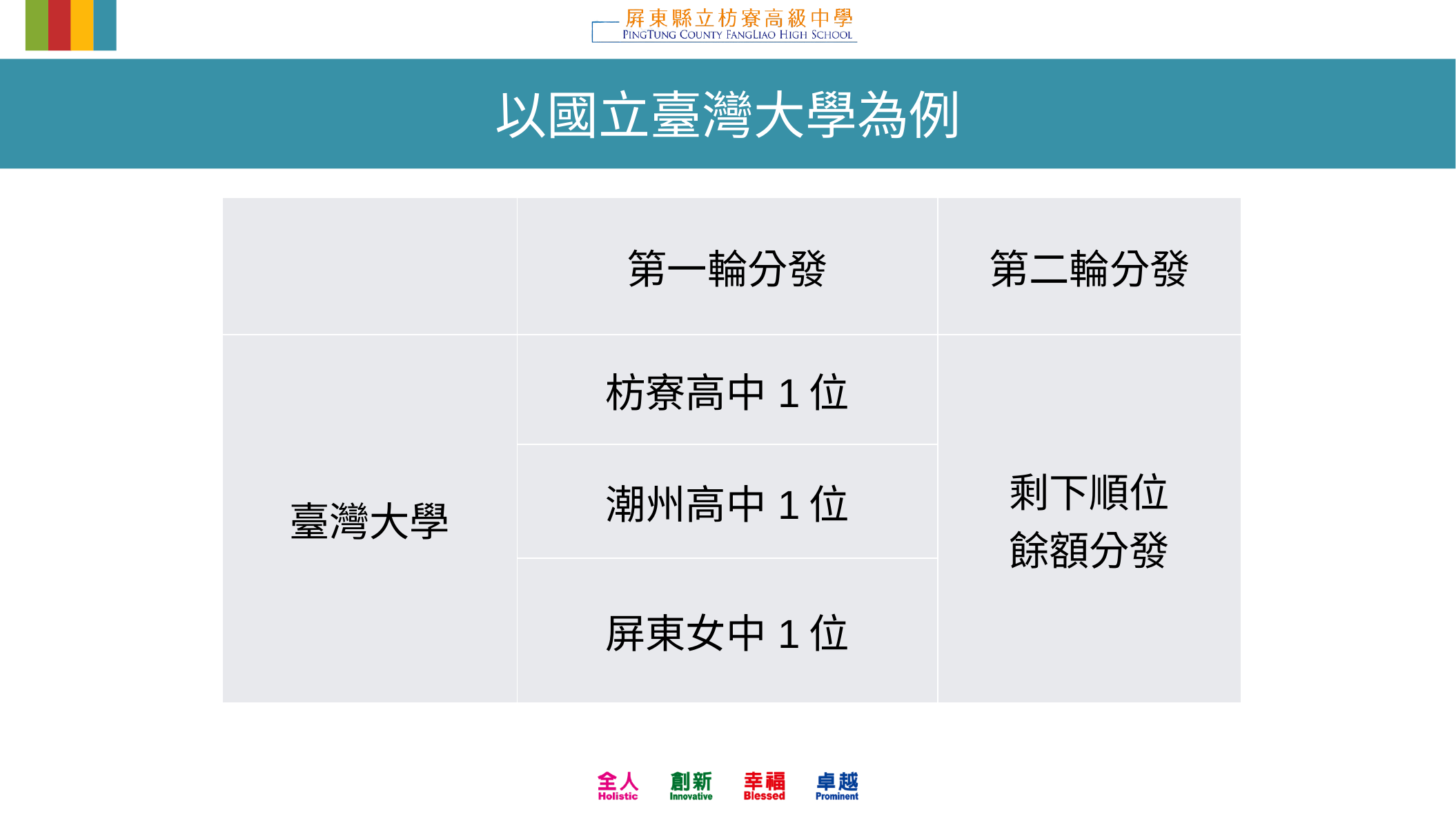

以國立臺灣大學為例
|  | 第一輪分發 | 第二輪分發 |
| --- | --- | --- |
| 臺灣大學 | 枋寮高中1位 | 剩下順位 餘額分發 |
|  | 潮州高中1位 |  |
|  | 屏東女中1位 |  |